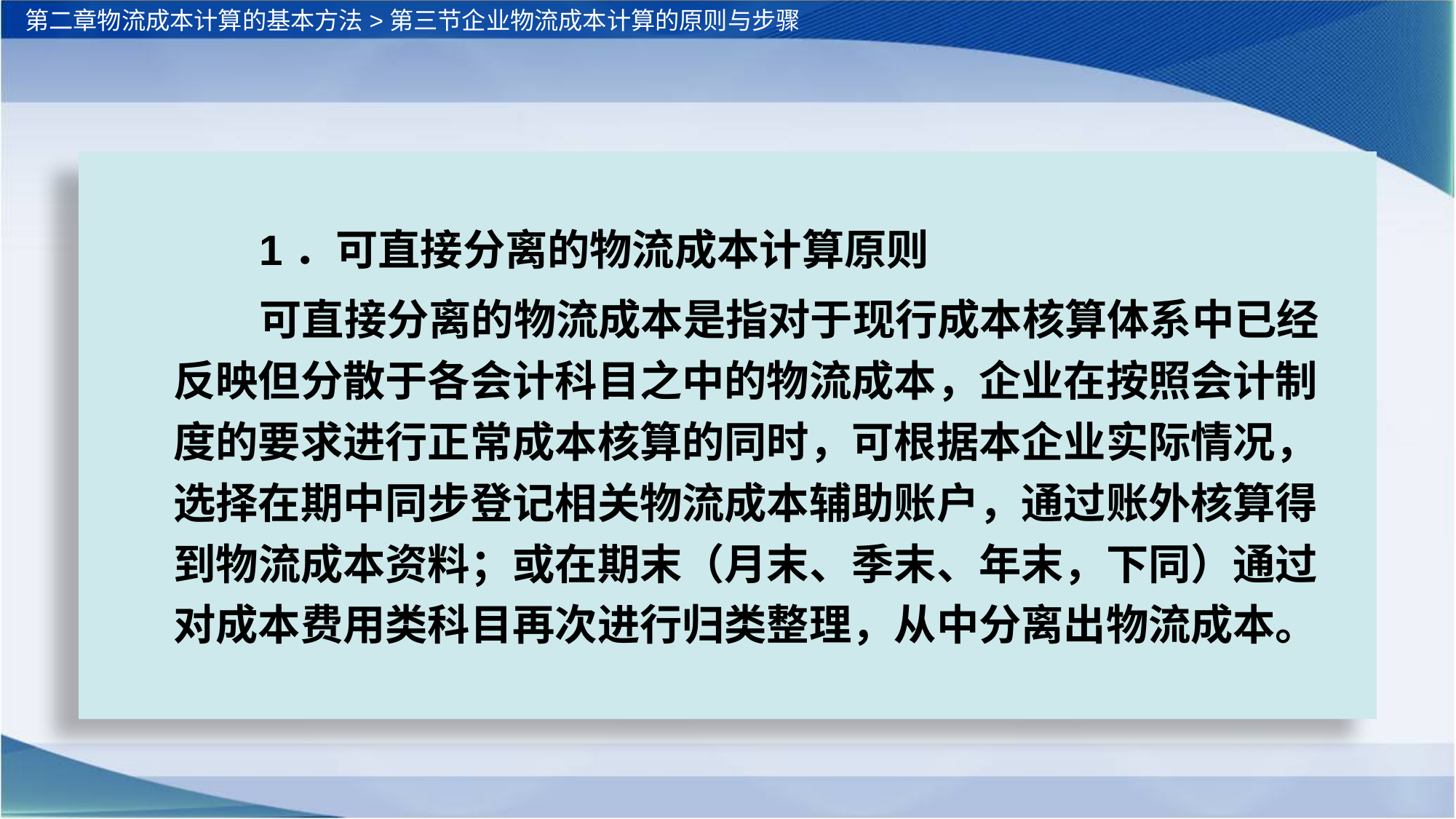

第二章物流成本计算的基本方法>第三节企业物流成本计算的原则与步骤
1．可直接分离的物流成本计算原则
可直接分离的物流成本是指对于现行成本核算体系中已经反映但分散于各会计科目之中的物流成本，企业在按照会计制度的要求进行正常成本核算的同时，可根据本企业实际情况，选择在期中同步登记相关物流成本辅助账户，通过账外核算得到物流成本资料；或在期末（月末、季末、年末，下同）通过对成本费用类科目再次进行归类整理，从中分离出物流成本。